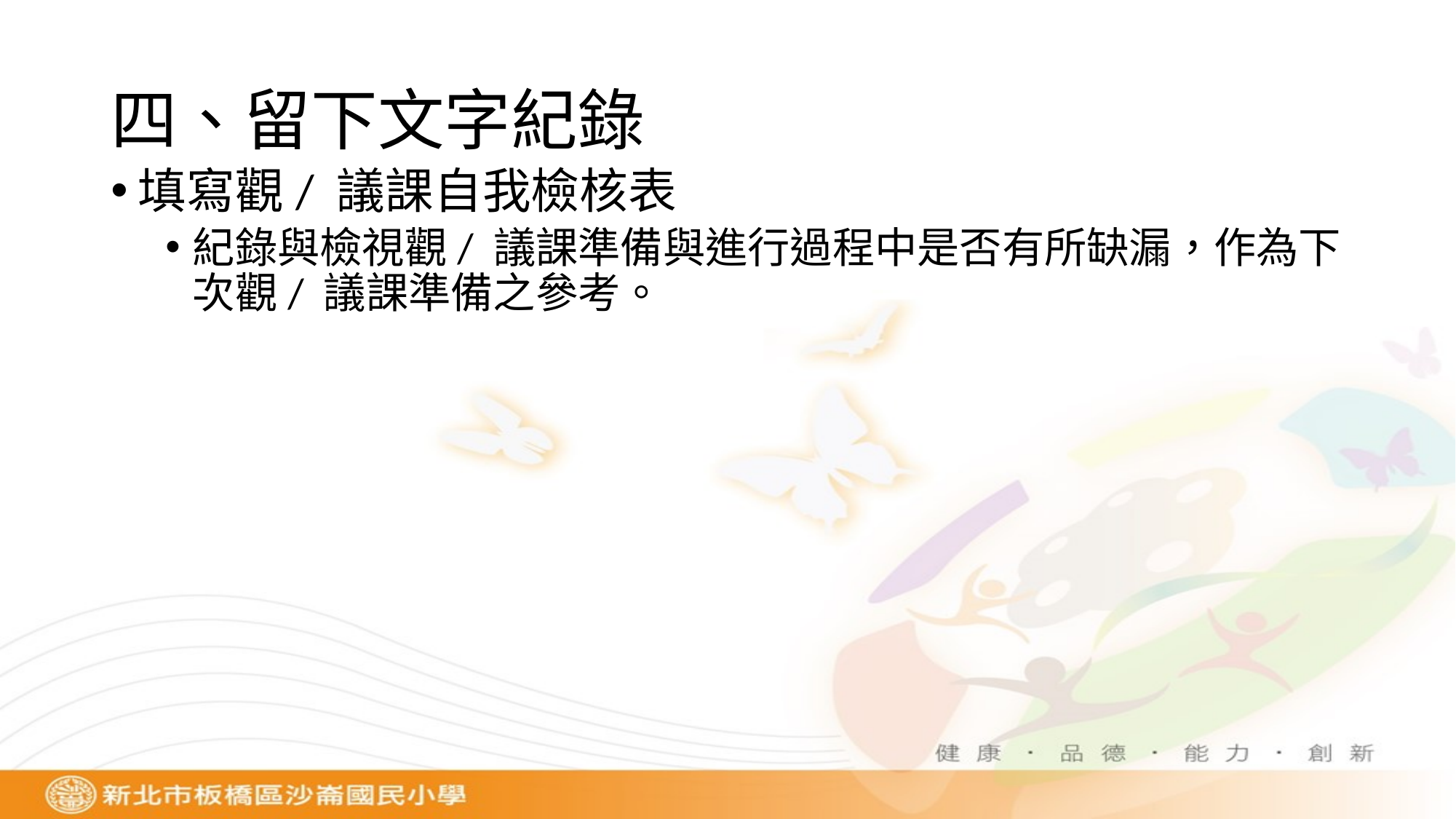

# 四、留下文字紀錄
填寫觀/ 議課自我檢核表
紀錄與檢視觀/ 議課準備與進行過程中是否有所缺漏，作為下次觀/ 議課準備之參考。